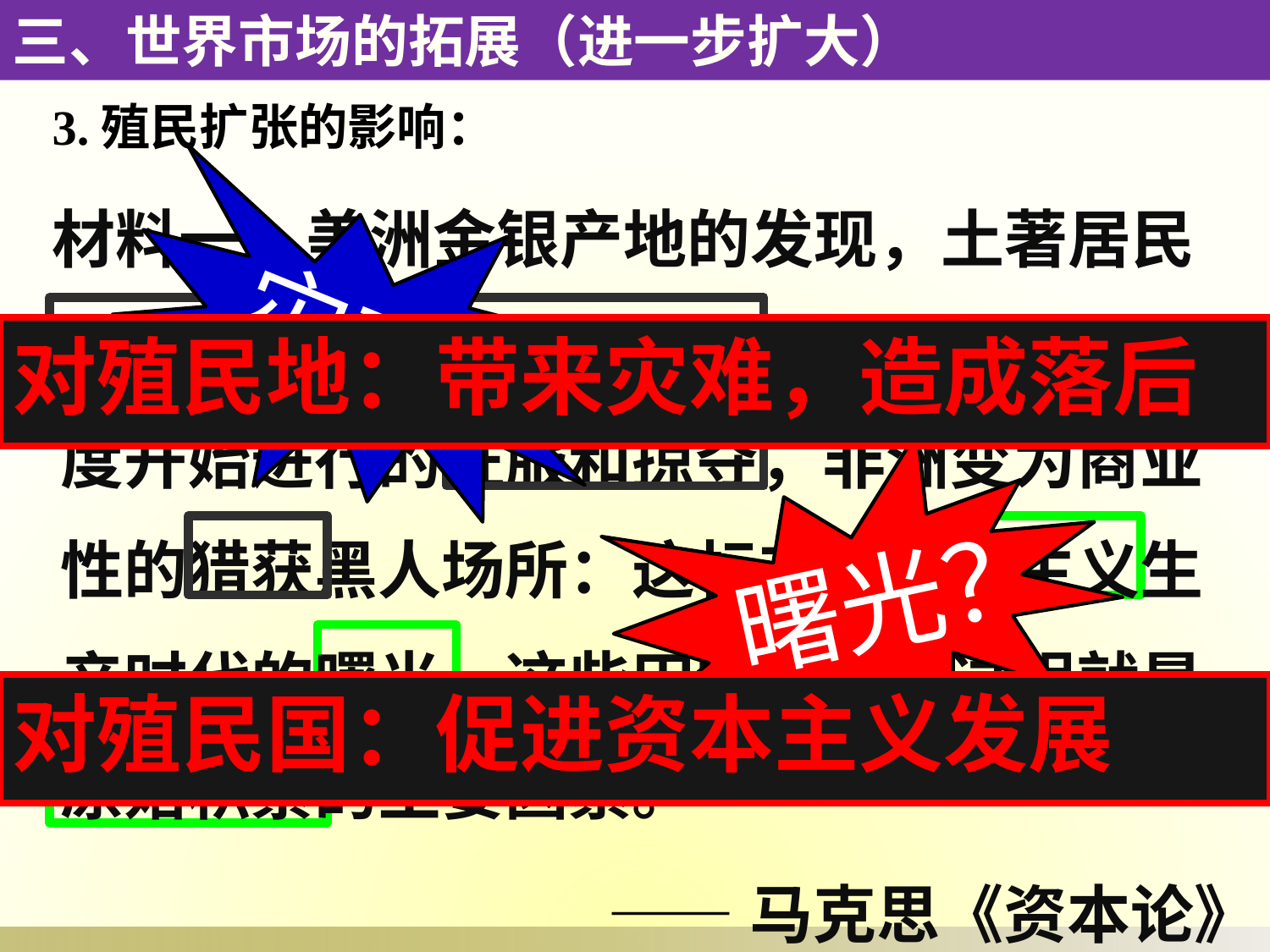

三、世界市场的拓展（进一步扩大）
3.殖民扩张的影响：
  材料一：美洲金银产地的发现，土著居民被消灭、被奴役和被埋葬于矿井，对东印度开始进行的征服和掠夺，非洲变为商业性的猎获黑人场所：这标志着资本主义生产时代的曙光。这些田园诗式的过程就是原始积累的主要因素。
——马克思《资本论》

灾难？

对殖民地：带来灾难，造成落后

曙光？

对殖民国：促进资本主义发展